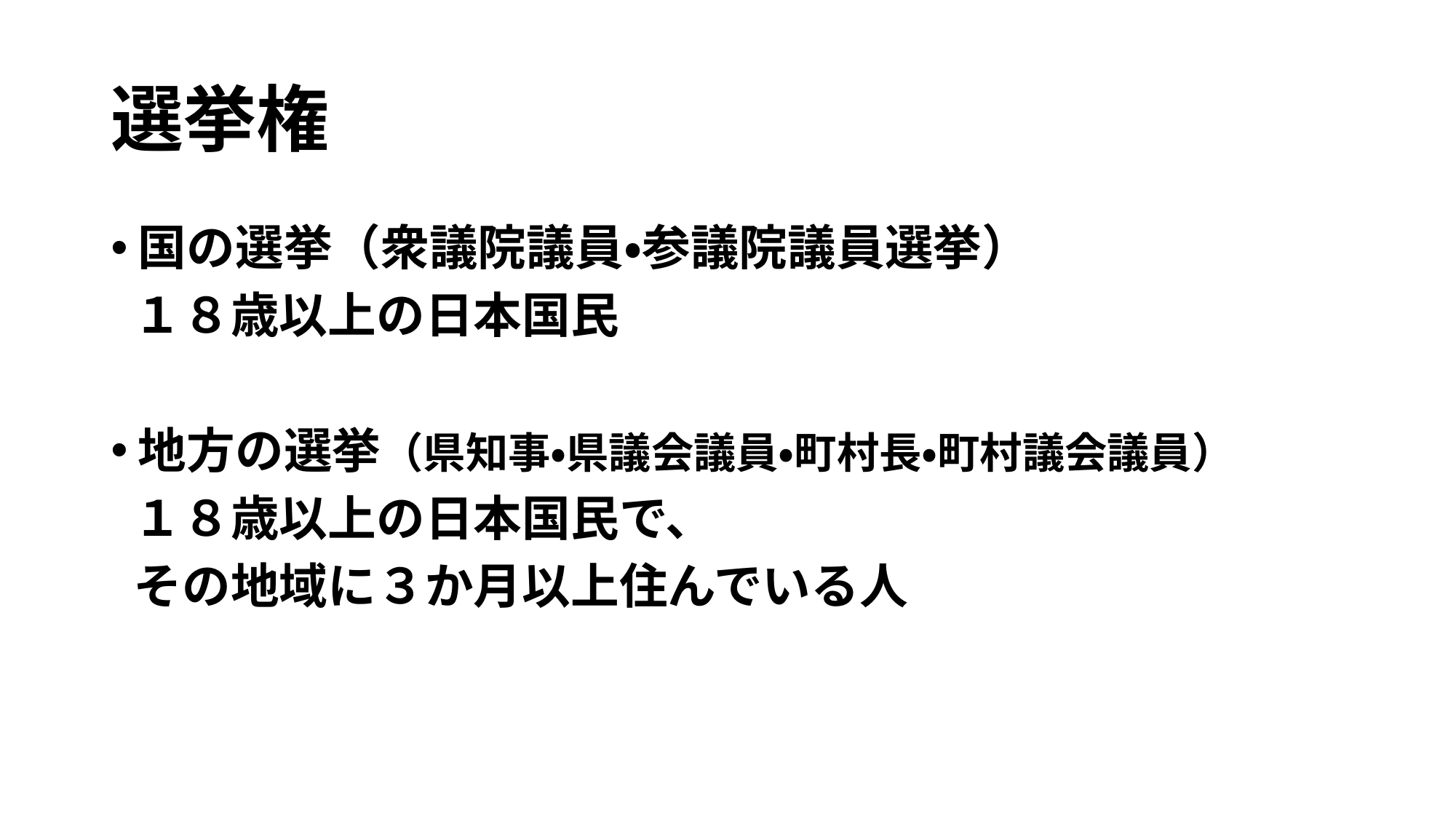

# 選挙権
国の選挙（衆議院議員・参議院議員選挙）
 １８歳以上の日本国民

地方の選挙（県知事・県議会議員・町村長・町村議会議員）
 １８歳以上の日本国民で、
 その地域に３か月以上住んでいる人